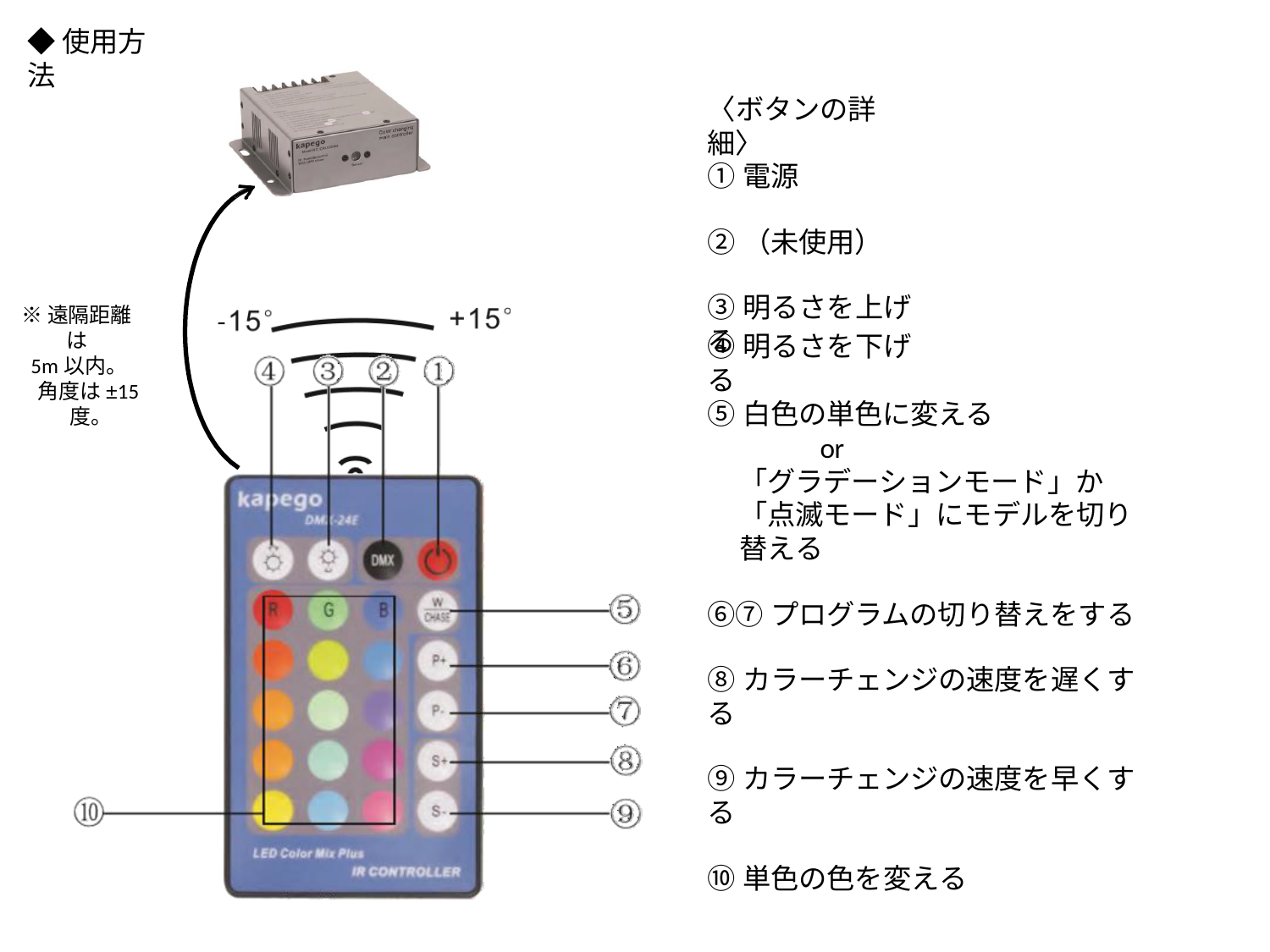

◆使用方法

〈ボタンの詳細〉
①電源

②（未使用）

③明るさを上げる

※遠隔距離は
5m以内。
角度は±15度。

④明るさを下げる

⑤白色の単色に変える
or
「グラデーションモード」か
「点滅モード」にモデルを切り替える

⑥⑦プログラムの切り替えをする

⑧カラーチェンジの速度を遅くする

⑨カラーチェンジの速度を早くする

⑩単色の色を変える